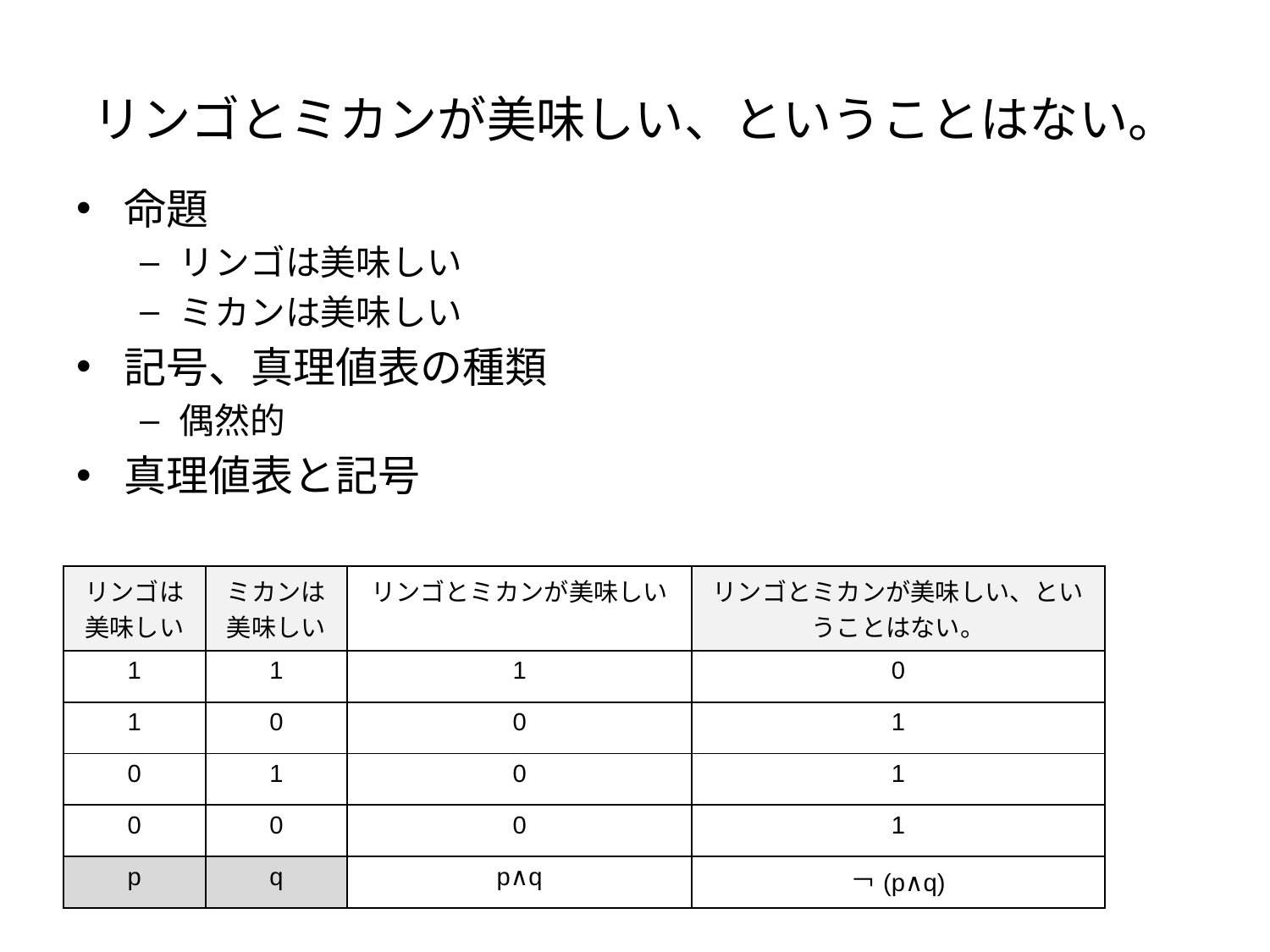

# リンゴとミカンが美味しい、ということはない。
命題
リンゴは美味しい
ミカンは美味しい
記号、真理値表の種類
偶然的
真理値表と記号
| リンゴは美味しい | ミカンは美味しい | リンゴとミカンが美味しい | リンゴとミカンが美味しい、ということはない。 |
| --- | --- | --- | --- |
| 1 | 1 | 1 | 0 |
| 1 | 0 | 0 | 1 |
| 0 | 1 | 0 | 1 |
| 0 | 0 | 0 | 1 |
| p | q | p∧q | ￢(p∧q) |